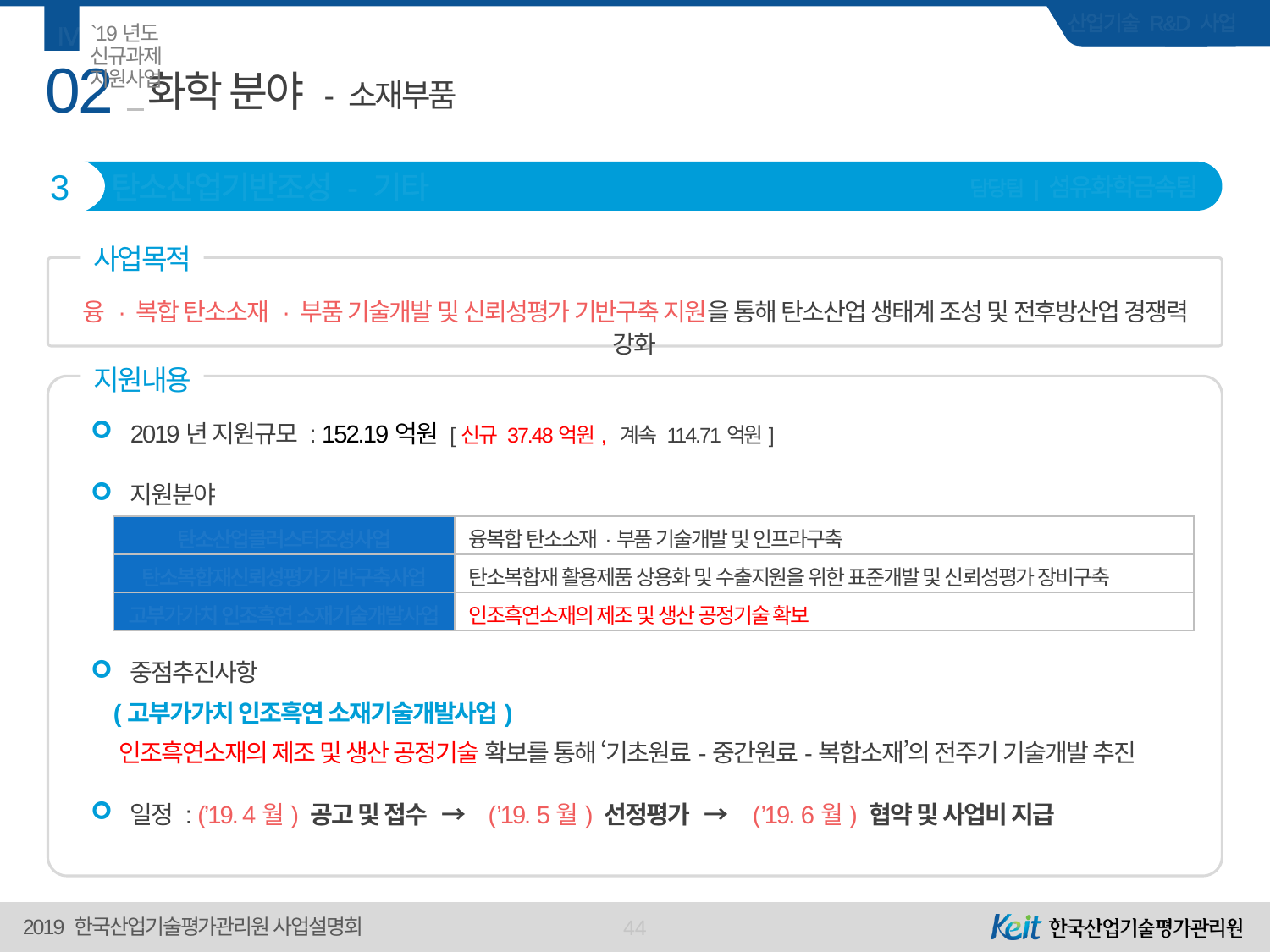

Ⅳ
`19년도 신규과제 지원사업
02
# 화학 분야 - 소재부품
3
탄소산업기반조성 - 기타
담당팀 | 섬유화학금속팀
사업목적

융 · 복합 탄소소재 · 부품 기술개발 및 신뢰성평가 기반구축 지원을 통해 탄소산업 생태계 조성 및 전후방산업 경쟁력 강화
지원내용

2019년 지원규모 : 152.19억원 [신규 37.48억원,  계속 114.71억원]

지원분야

중점추진사항
    (고부가가치 인조흑연 소재기술개발사업)
    인조흑연소재의 제조 및 생산 공정기술 확보를 통해 ‘기초원료-중간원료-복합소재’의 전주기 기술개발 추진

일정 : (’19. 4월) 공고 및 접수   →   (’19. 5월) 선정평가   →   (’19. 6월) 협약 및 사업비 지급
| 탄소산업클러스터조성사업 | 융복합 탄소소재·부품 기술개발 및 인프라구축 |
| --- | --- |
| 탄소복합재신뢰성평가기반구축사업 | 탄소복합재 활용제품 상용화 및 수출지원을 위한 표준개발 및 신뢰성평가 장비구축 |
| 고부가가치 인조흑연 소재기술개발사업 | 인조흑연소재의 제조 및 생산 공정기술 확보 |
44